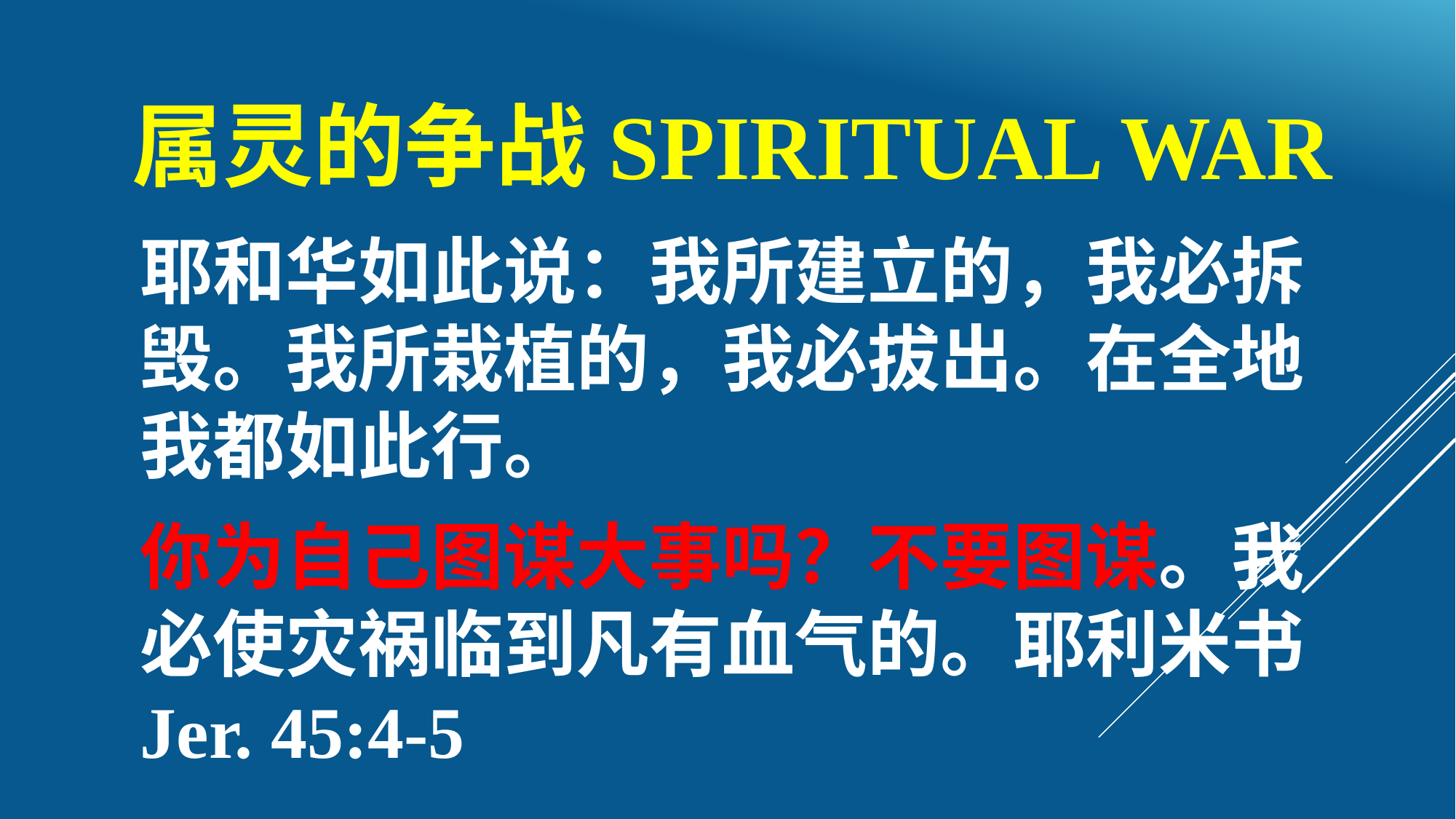

# 属灵的争战Spiritual War
耶和华如此说：我所建立的，我必拆毁。我所栽植的，我必拔出。在全地我都如此行。
你为自己图谋大事吗？不要图谋。我必使灾祸临到凡有血气的。耶利米书 Jer. 45:4-5